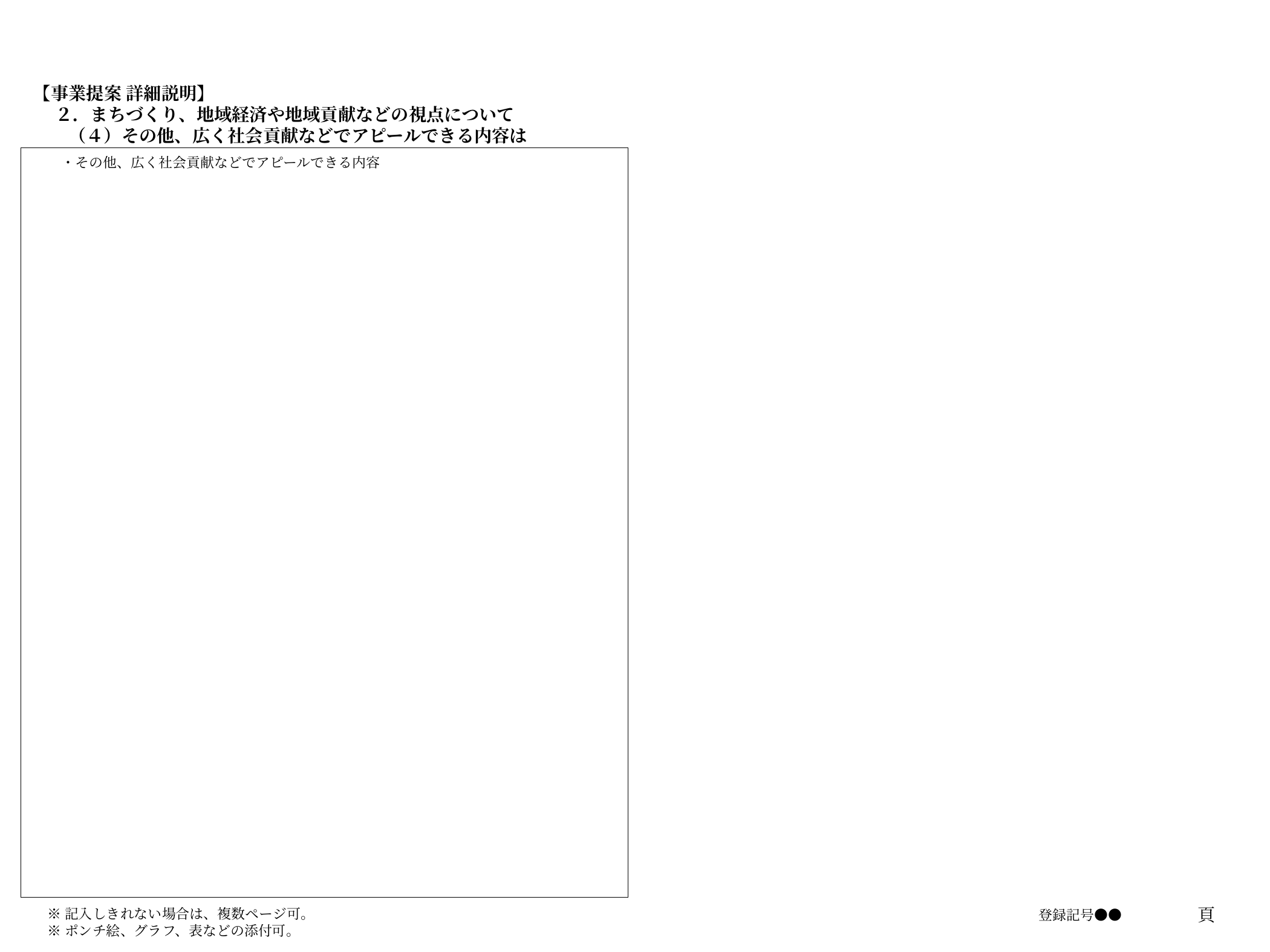

# 【事業提案 詳細説明】 　 ２．まちづくり、地域経済や地域貢献などの視点について 　　（４）その他、広く社会貢献などでアピールできる内容は
　　・その他、広く社会貢献などでアピールできる内容

登録記号●●
頁
※記入しきれない場合は、複数ページ可。
※ポンチ絵、グラフ、表などの添付可。